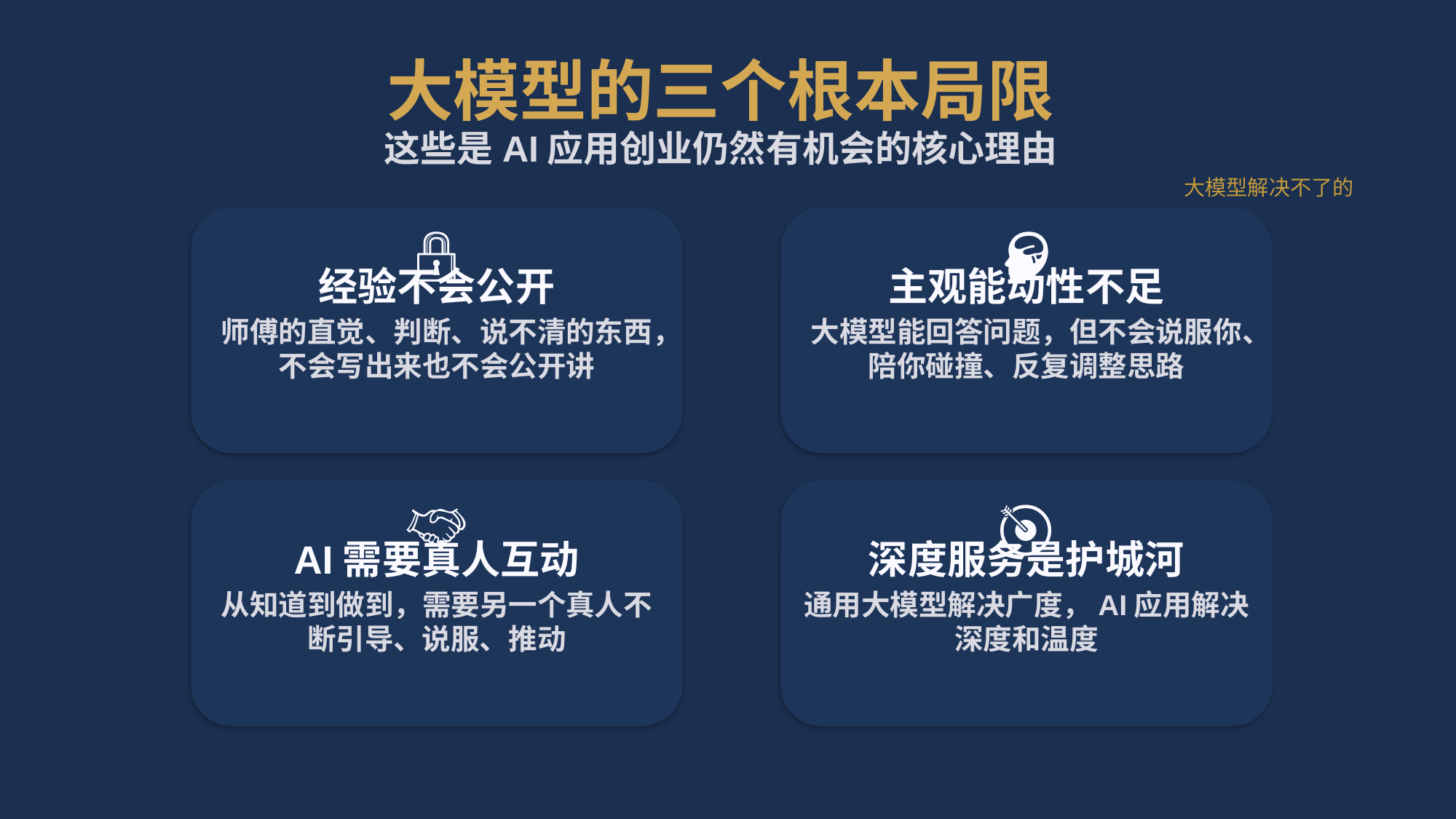

大模型的三个根本局限
这些是AI应用创业仍然有机会的核心理由
大模型解决不了的

🔒
🧠
经验不会公开
主观能动性不足
师傅的直觉、判断、说不清的东西，不会写出来也不会公开讲
大模型能回答问题，但不会说服你、陪你碰撞、反复调整思路

🤝
🎯
AI需要真人互动
深度服务是护城河
从知道到做到，需要另一个真人不断引导、说服、推动
通用大模型解决广度，AI应用解决深度和温度